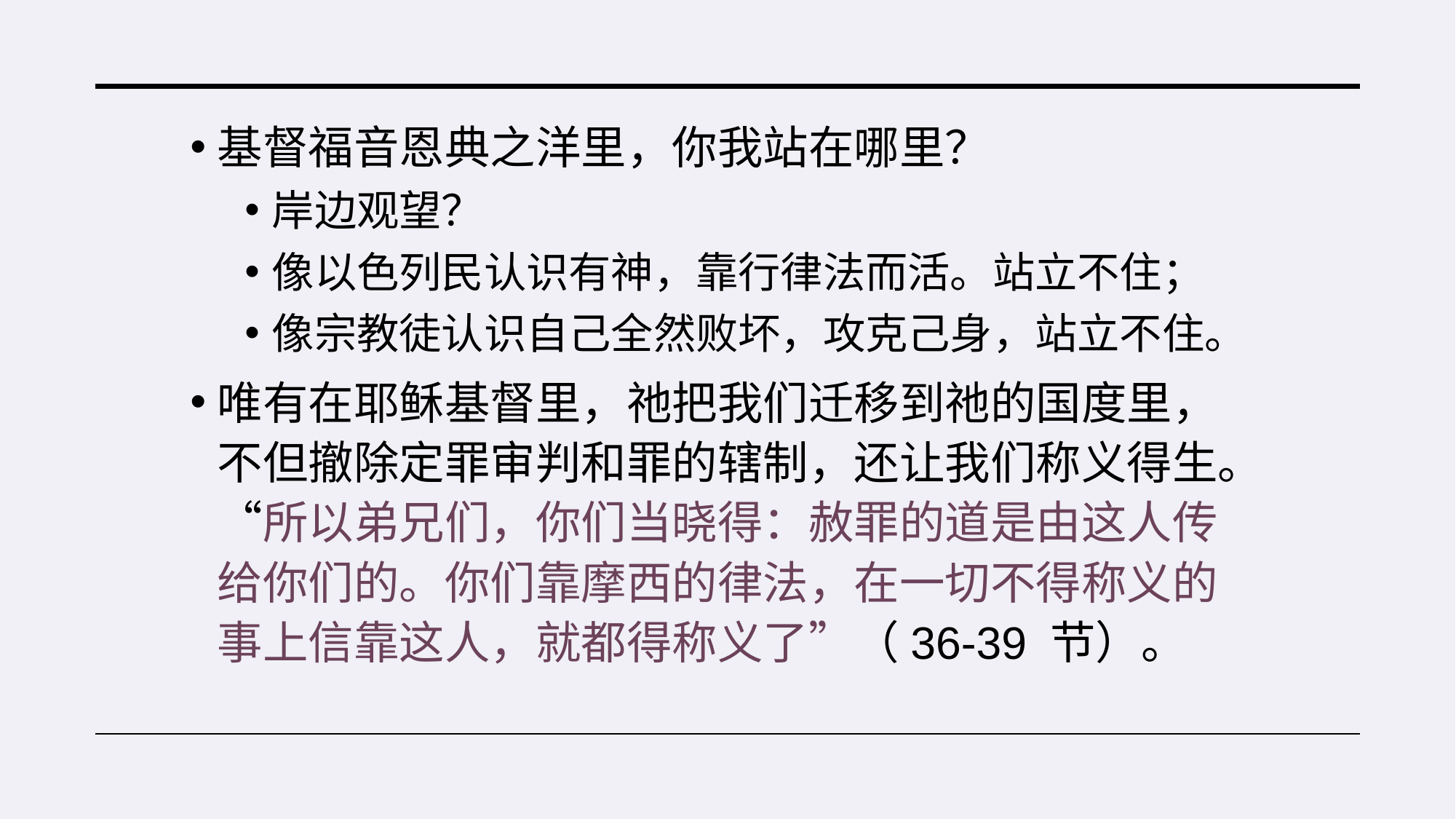

基督福音恩典之洋里，你我站在哪里？
岸边观望？
像以色列民认识有神，靠行律法而活。站立不住；
像宗教徒认识自己全然败坏，攻克己身，站立不住。
唯有在耶稣基督里，祂把我们迁移到祂的国度里，不但撤除定罪审判和罪的辖制，还让我们称义得生。“所以弟兄们，你们当晓得：赦罪的道是由这人传给你们的。你们靠摩西的律法，在一切不得称义的事上信靠这人，就都得称义了”（36-39 节）。